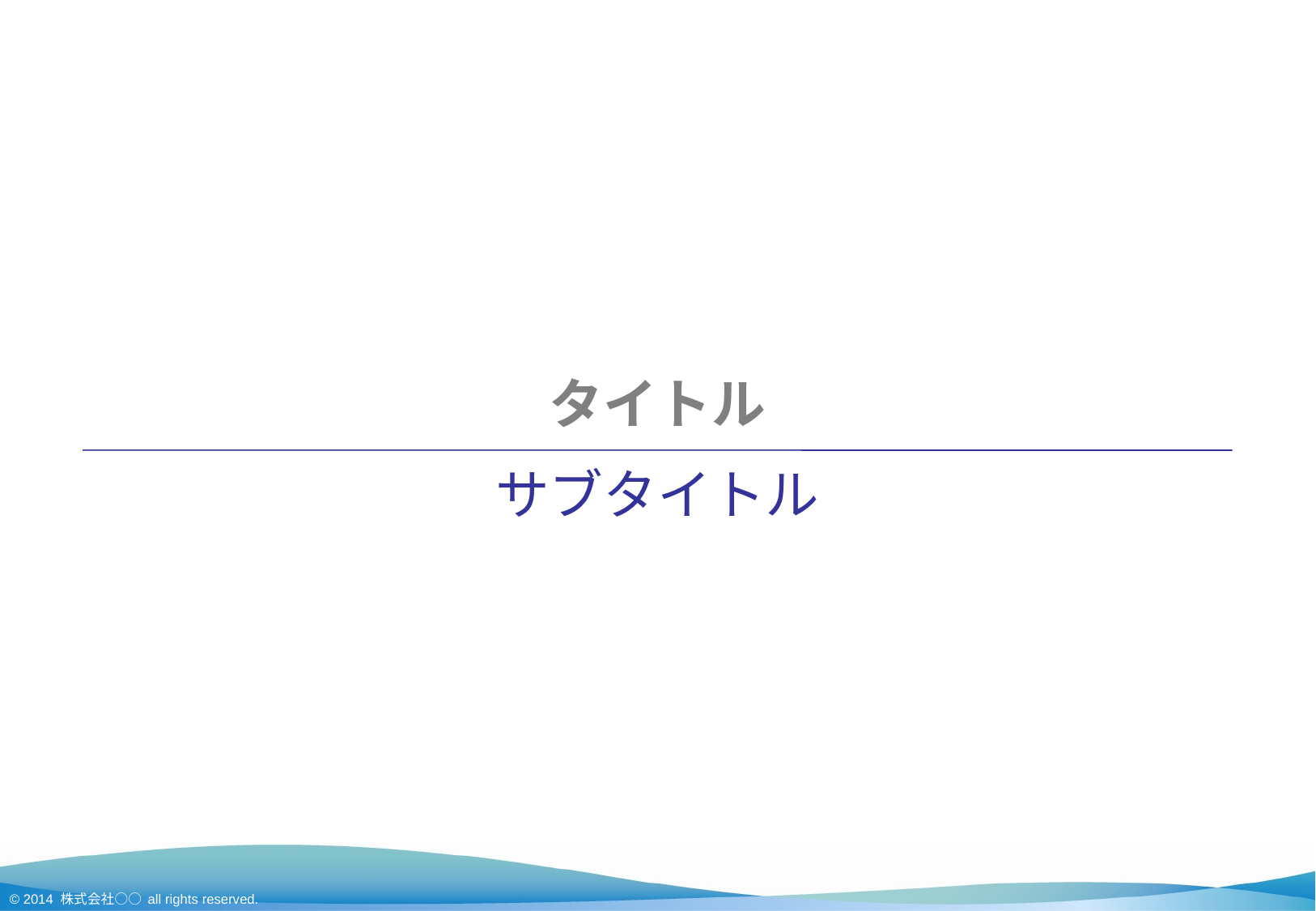

# タイトル
サブタイトル
© 2014 株式会社○○ all rights reserved.